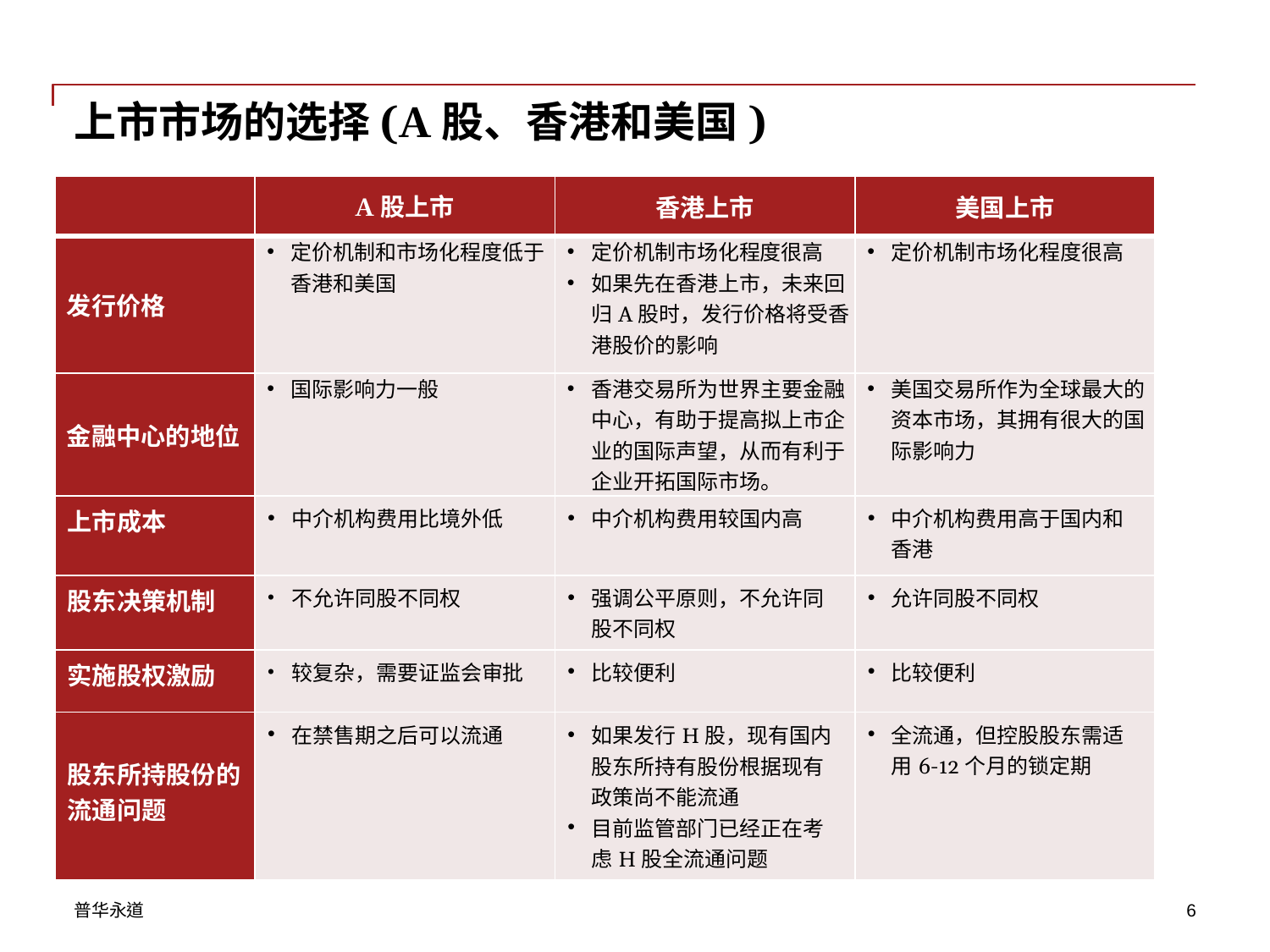

上市市场的选择(A股、香港和美国)
|  | A股上市 | 香港上市 | 美国上市 |
| --- | --- | --- | --- |
| 发行价格 | 定价机制和市场化程度低于香港和美国 | 定价机制市场化程度很高 如果先在香港上市，未来回归A股时，发行价格将受香港股价的影响 | 定价机制市场化程度很高 |
| 金融中心的地位 | 国际影响力一般 | 香港交易所为世界主要金融中心，有助于提高拟上市企业的国际声望，从而有利于企业开拓国际市场。 | 美国交易所作为全球最大的资本市场，其拥有很大的国际影响力 |
| 上市成本 | 中介机构费用比境外低 | 中介机构费用较国内高 | 中介机构费用高于国内和香港 |
| 股东决策机制 | 不允许同股不同权 | 强调公平原则，不允许同股不同权 | 允许同股不同权 |
| 实施股权激励 | 较复杂，需要证监会审批 | 比较便利 | 比较便利 |
| 股东所持股份的流通问题 | 在禁售期之后可以流通 | 如果发行H股，现有国内股东所持有股份根据现有政策尚不能流通 目前监管部门已经正在考虑H股全流通问题 | 全流通，但控股股东需适用6-12个月的锁定期 |
6